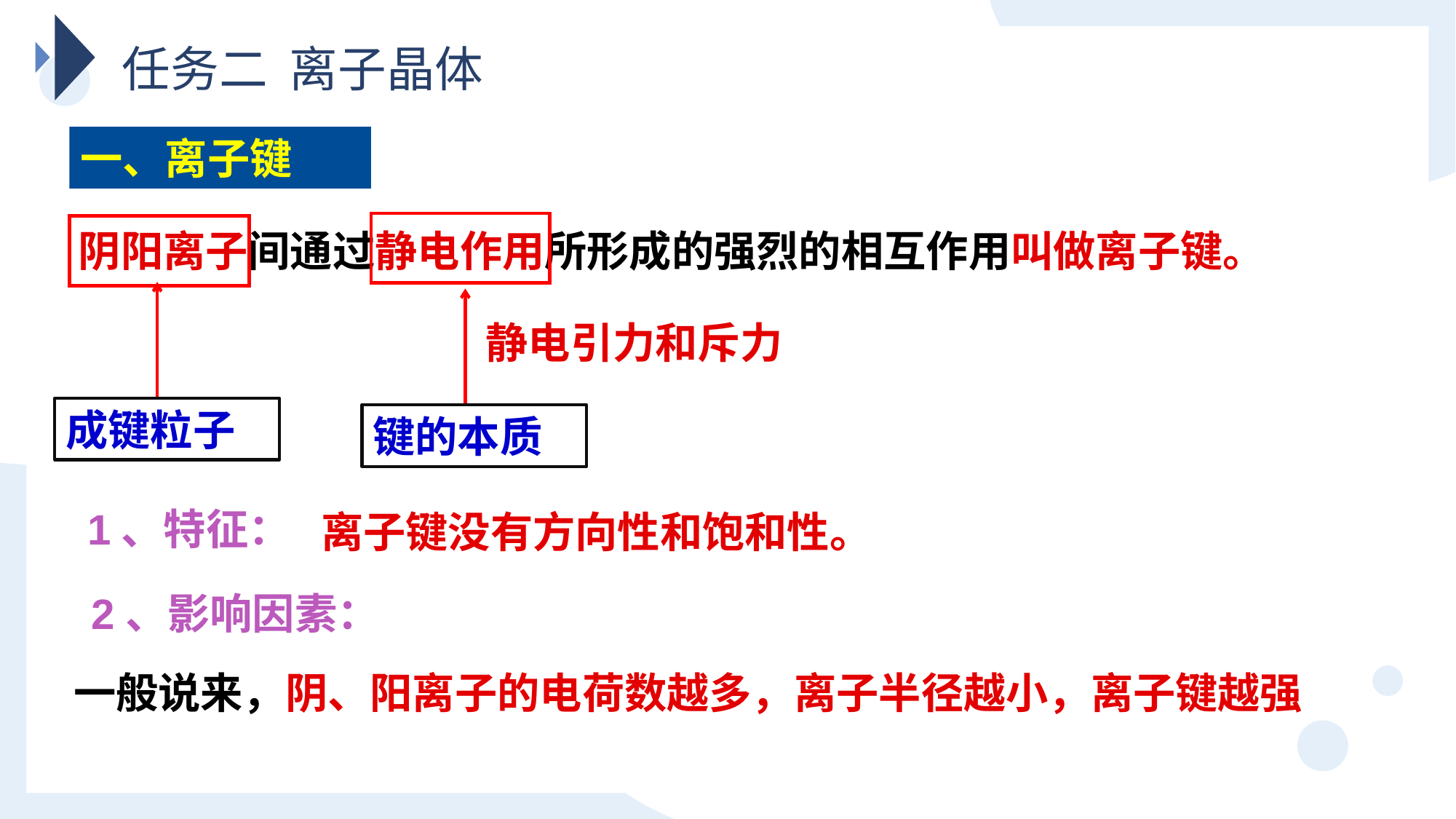

任务二  离子晶体

一、离子键
阴阳离子间通过静电作用所形成的强烈的相互作用叫做离子键。

静电引力和斥力
成键粒子
键的本质
1、特征：
离子键没有方向性和饱和性。
2、影响因素：
一般说来，阴、阳离子的电荷数越多，离子半径越小，离子键越强